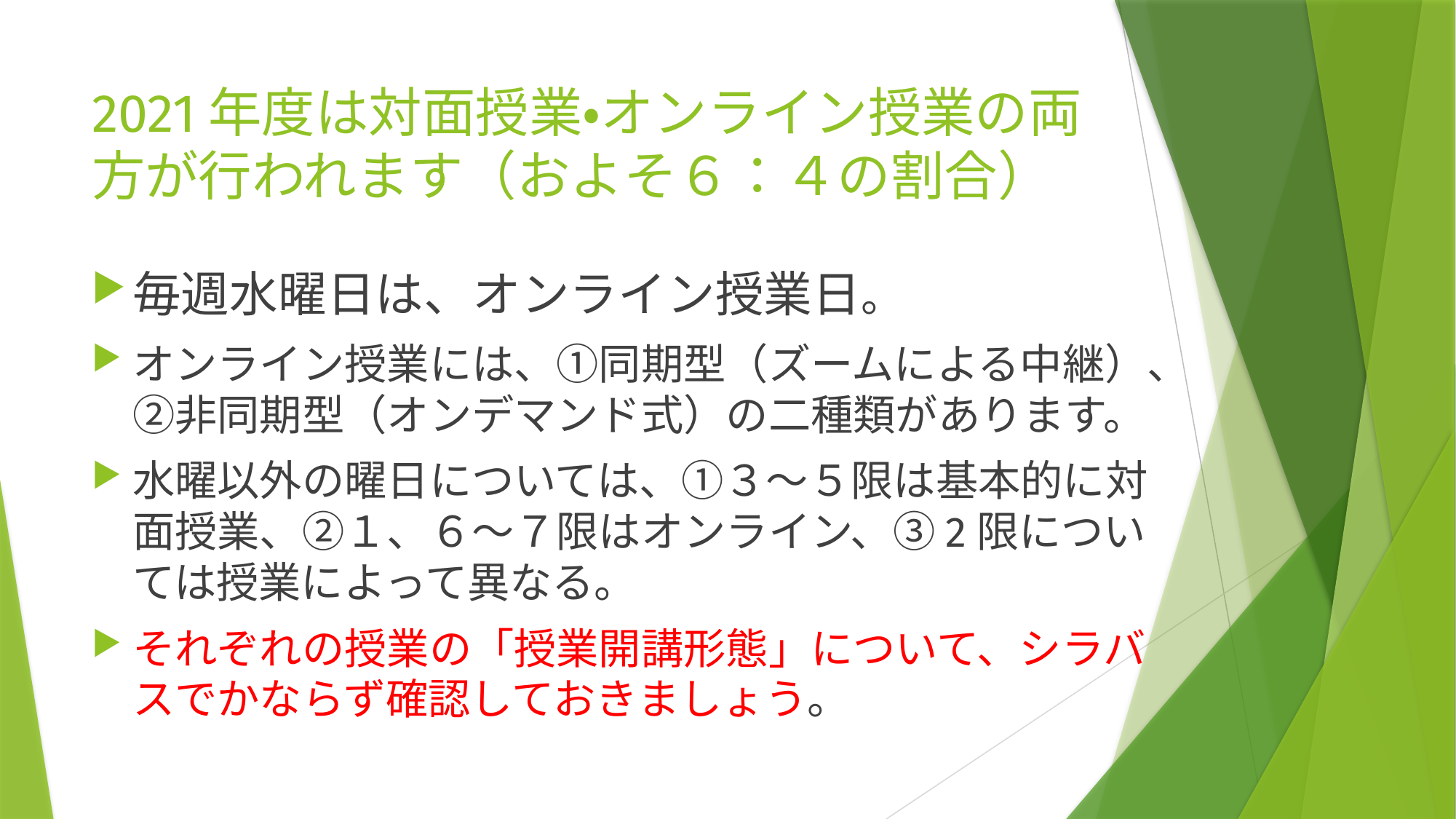

# 2021年度は対面授業・オンライン授業の両方が行われます（およそ６：４の割合）
毎週水曜日は、オンライン授業日。
オンライン授業には、①同期型（ズームによる中継）、➁非同期型（オンデマンド式）の二種類があります。
水曜以外の曜日については、①３～５限は基本的に対面授業、➁１、６～７限はオンライン、③2限については授業によって異なる。
それぞれの授業の「授業開講形態」について、シラバスでかならず確認しておきましょう。